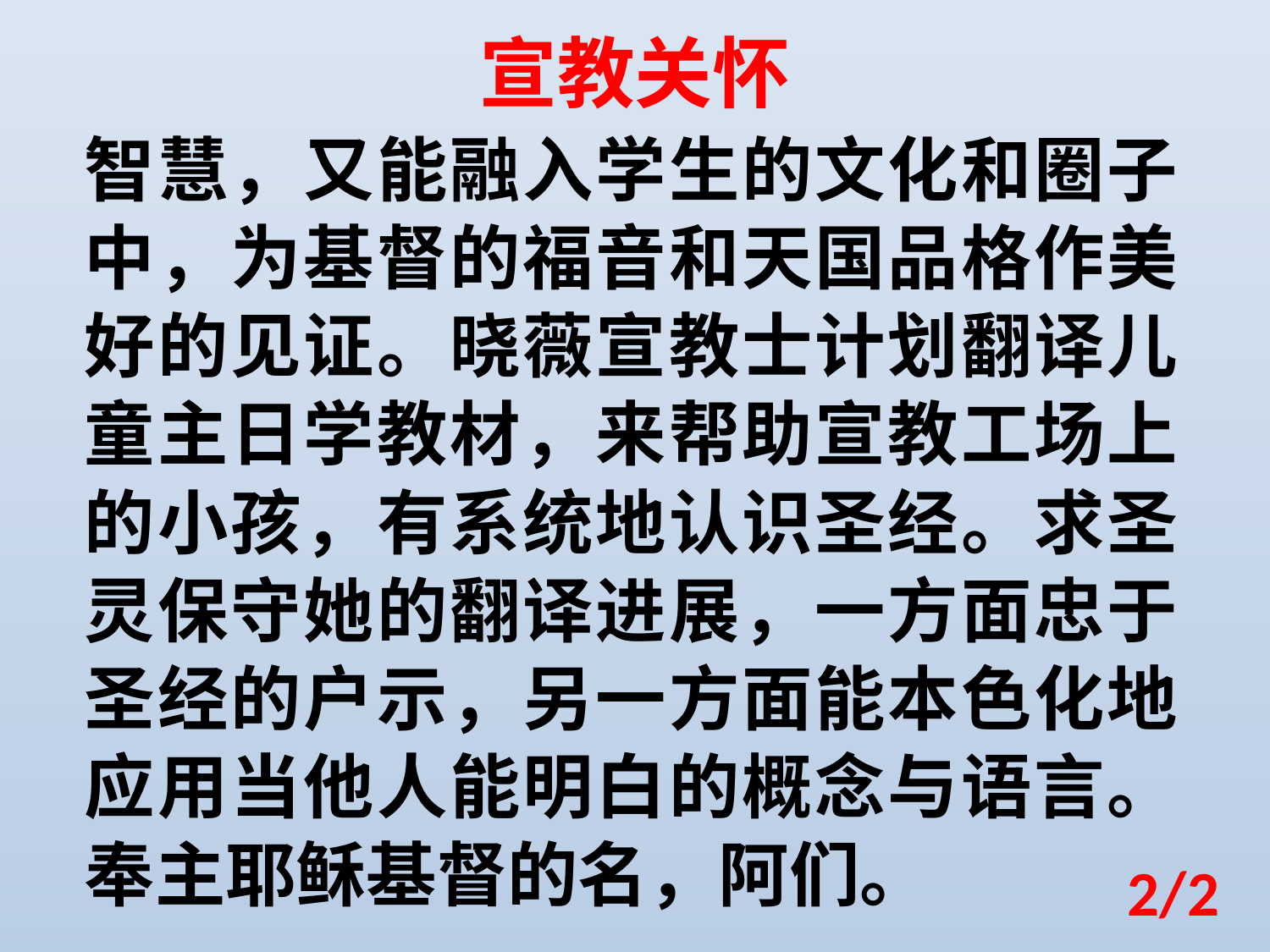

宣教关怀
智慧，又能融入学生的文化和圈子中，为基督的福音和天国品格作美好的见证。晓薇宣教士计划翻译儿童主日学教材，来帮助宣教工场上的小孩，有系统地认识圣经。求圣灵保守她的翻译进展，一方面忠于圣经的户示，另一方面能本色化地应用当他人能明白的概念与语言。奉主耶稣基督的名，阿们。
2/2